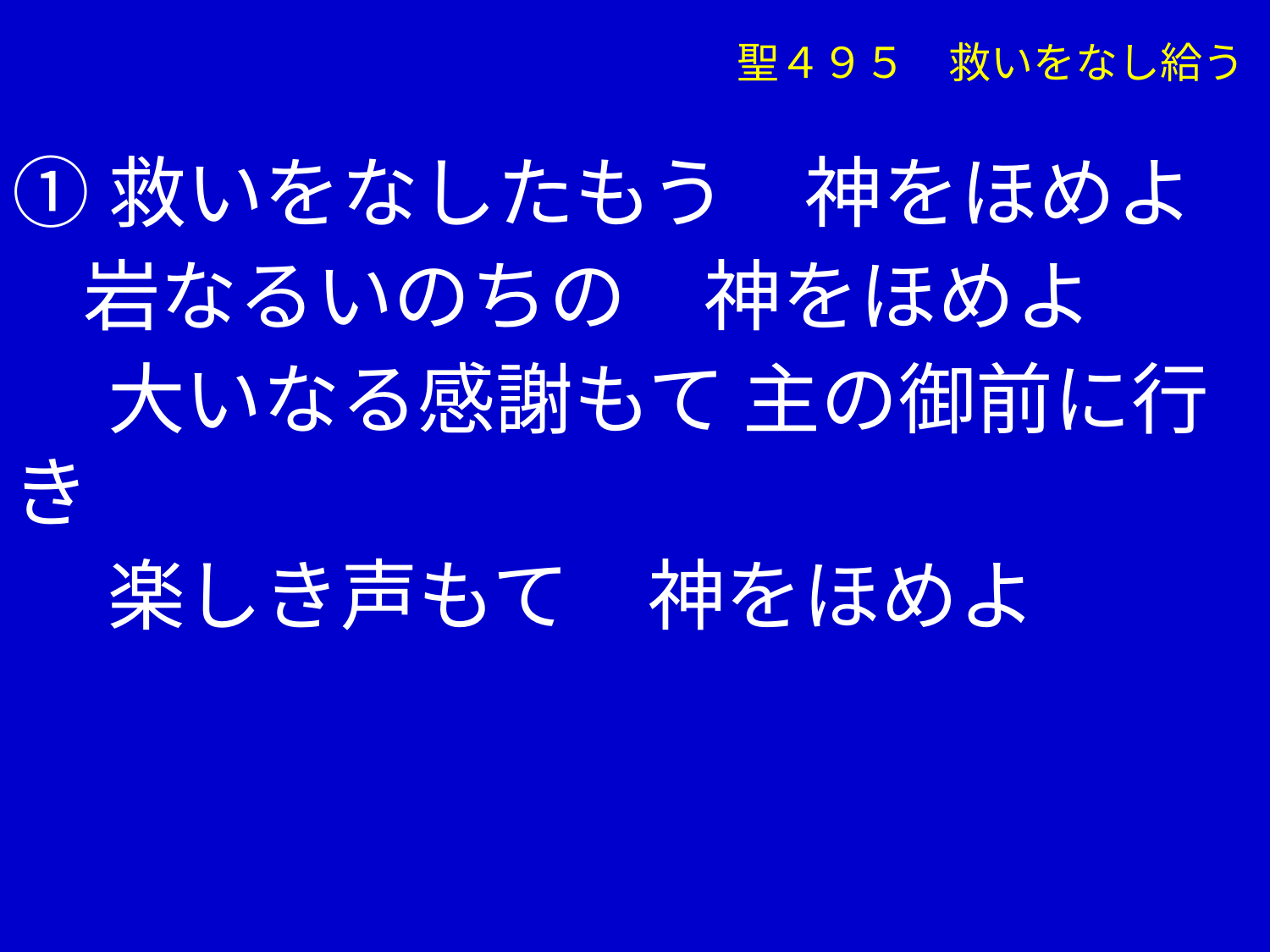

聖４９５　救いをなし給う
➀救いをなしたもう　神をほめよ
   岩なるいのちの　神をほめよ
　 大いなる感謝もて 主の御前に行き
　 楽しき声もて　神をほめよ